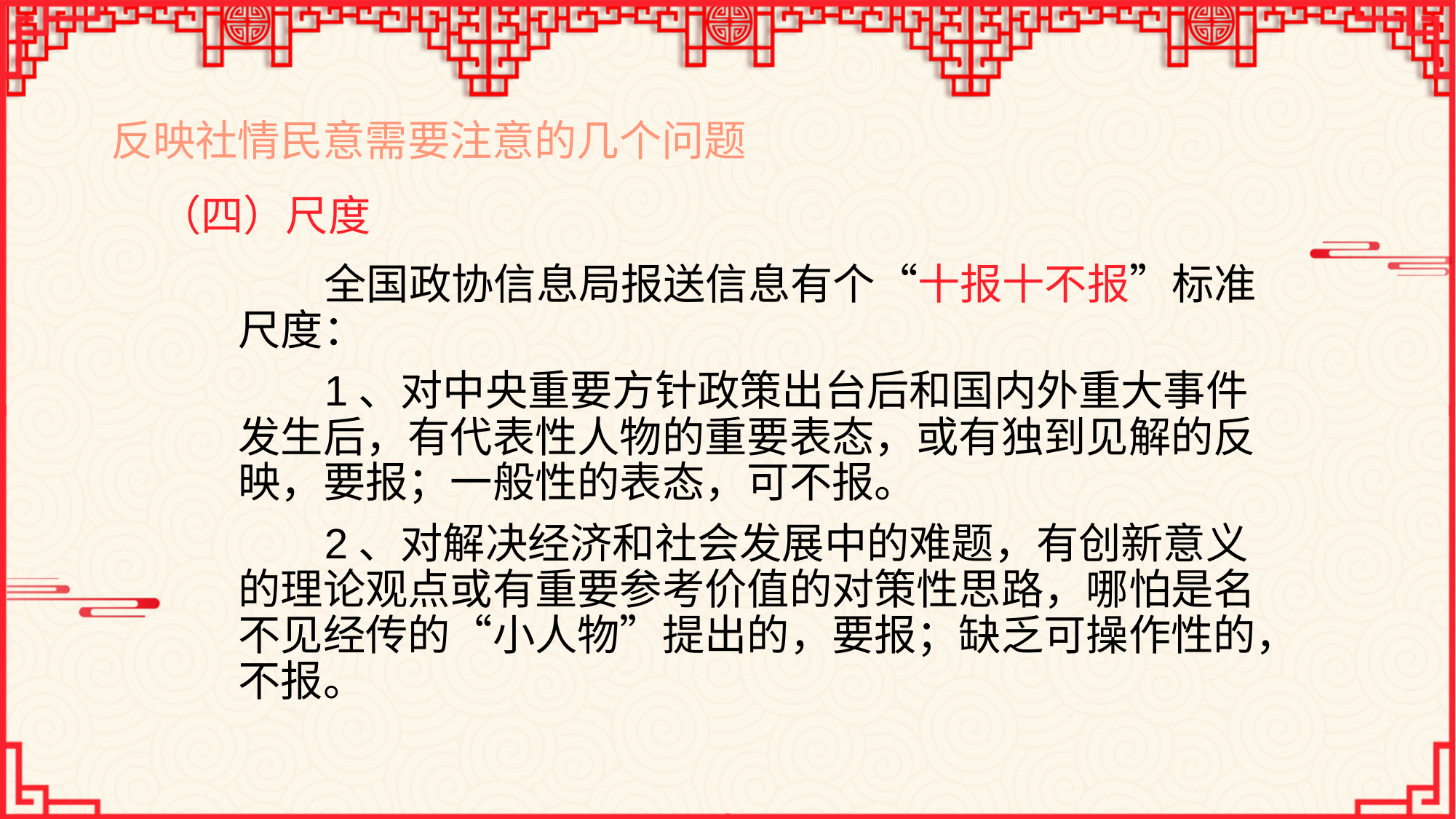

# 反映社情民意需要注意的几个问题
（四）尺度
全国政协信息局报送信息有个“十报十不报”标准尺度：
1、对中央重要方针政策出台后和国内外重大事件发生后，有代表性人物的重要表态，或有独到见解的反映，要报；一般性的表态，可不报。
2、对解决经济和社会发展中的难题，有创新意义的理论观点或有重要参考价值的对策性思路，哪怕是名不见经传的“小人物”提出的，要报；缺乏可操作性的，不报。